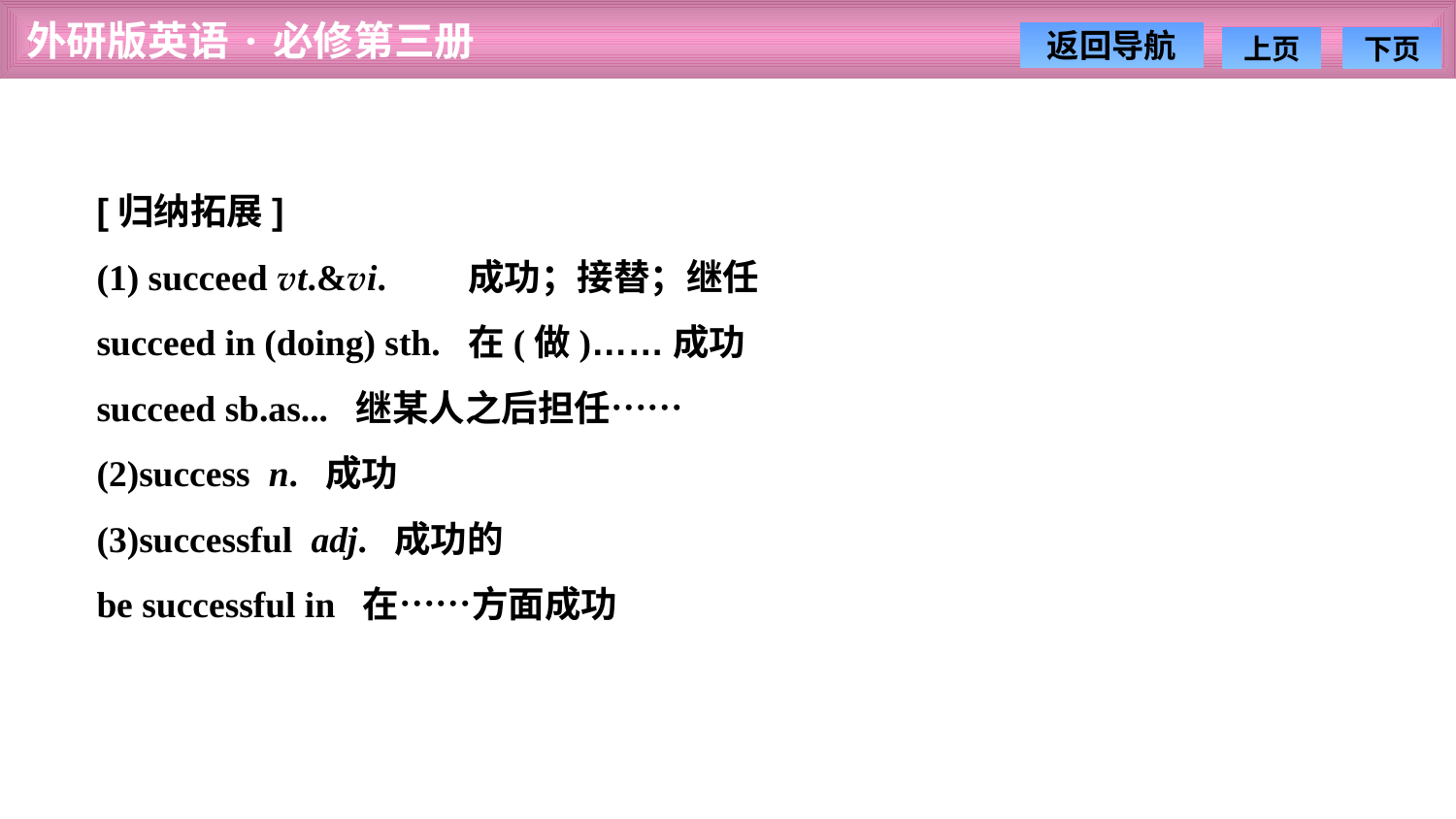

[归纳拓展]
(1) succeed vt.&vi.　　成功；接替；继任
succeed in (doing) sth.  在(做)……成功
succeed sb.as...  继某人之后担任……
(2)success  n.  成功
(3)successful  adj.  成功的
be successful in  在……方面成功